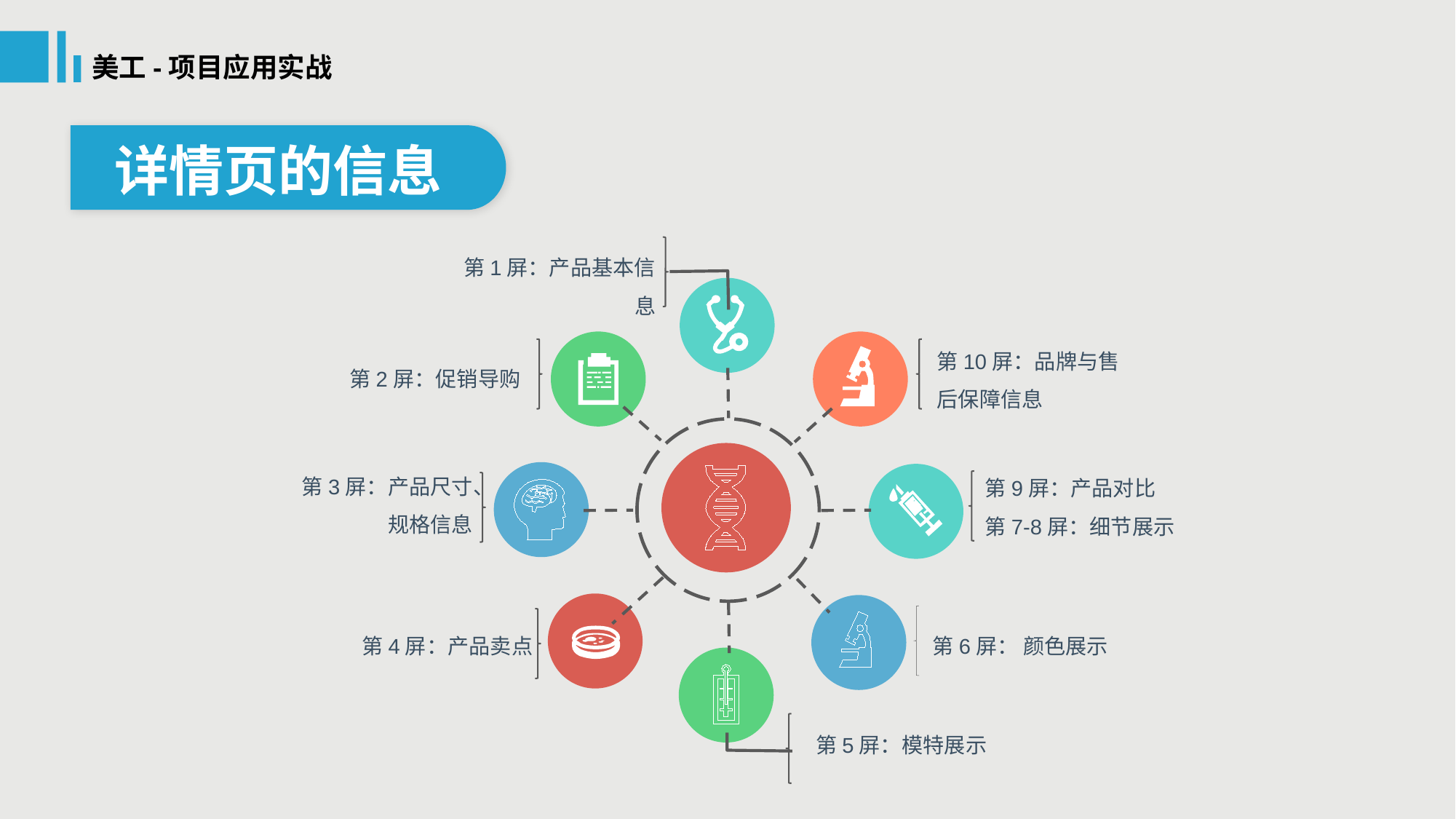

美工-项目应用实战

详情页的信息
第1屏：产品基本信息

第10屏：品牌与售后保障信息

第2屏：促销导购

第3屏：产品尺寸、规格信息
第9屏：产品对比
第7-8屏：细节展示

第6屏： 颜色展示
第4屏：产品卖点

第5屏：模特展示